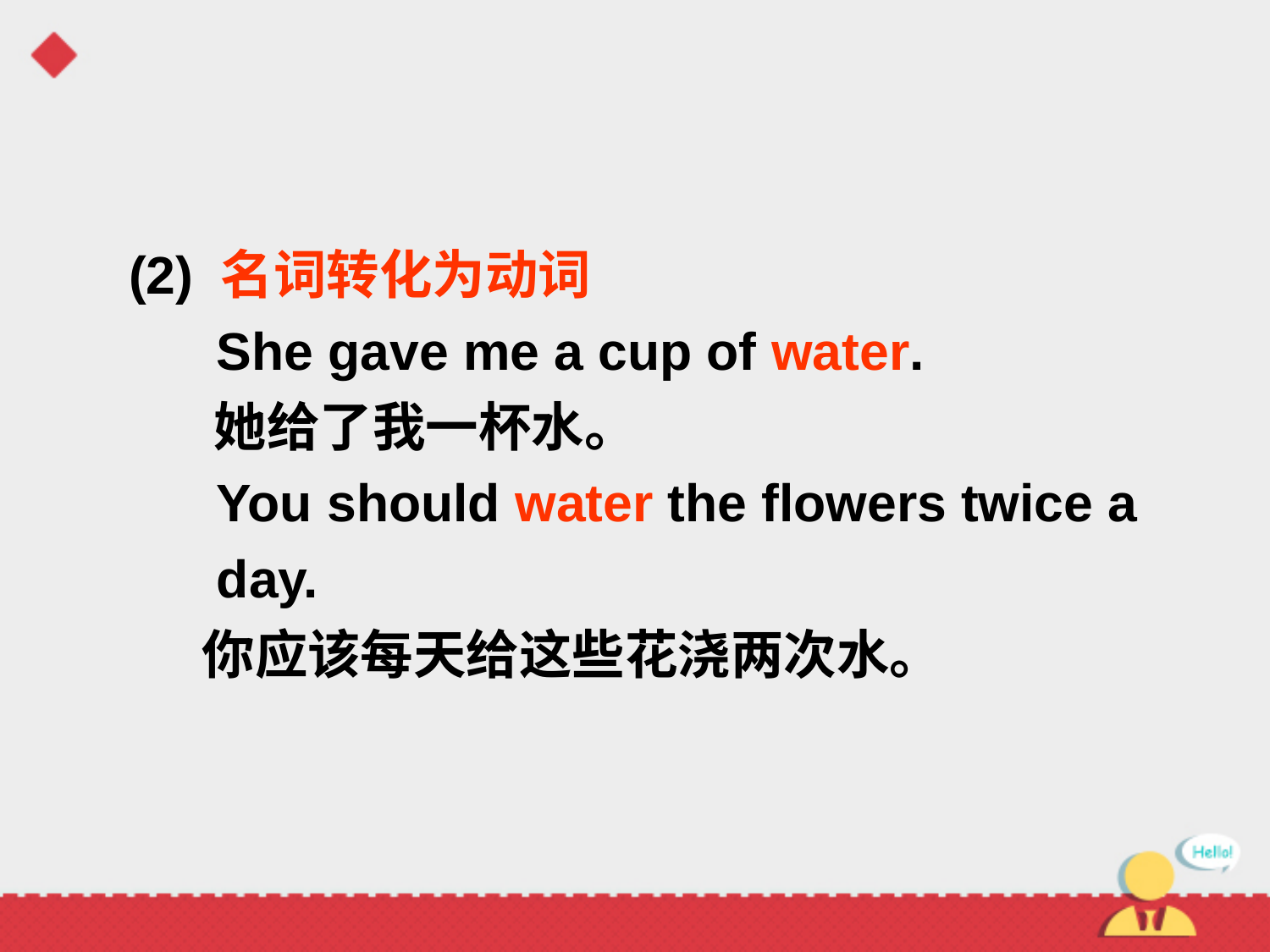

(2) 名词转化为动词
      She gave me a cup of water.
      她给了我一杯水。
      You should water the flowers twice a
      day.
     你应该每天给这些花浇两次水。